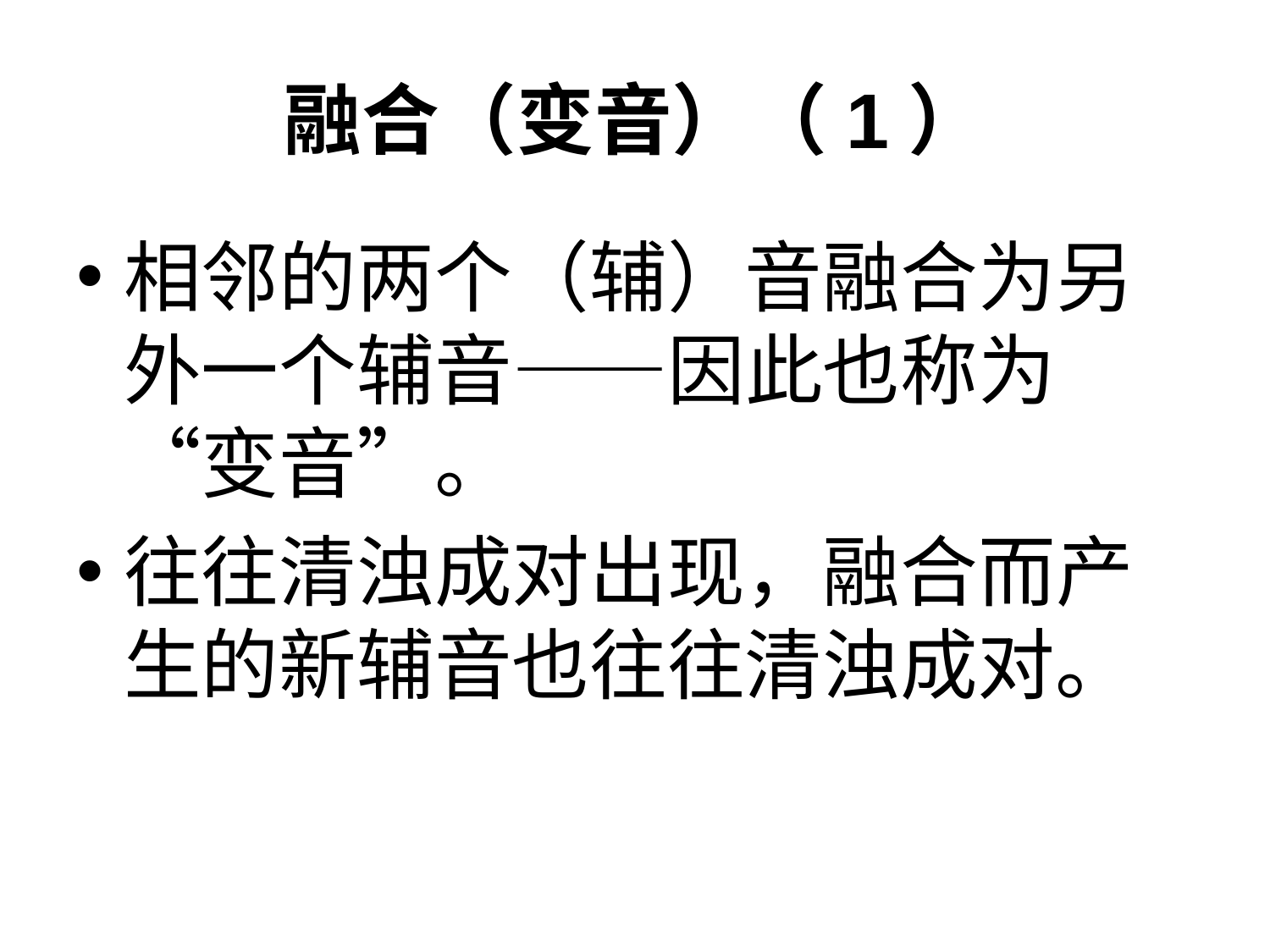

# 融合（变音）（1）
相邻的两个（辅）音融合为另外一个辅音——因此也称为“变音”。
往往清浊成对出现，融合而产生的新辅音也往往清浊成对。